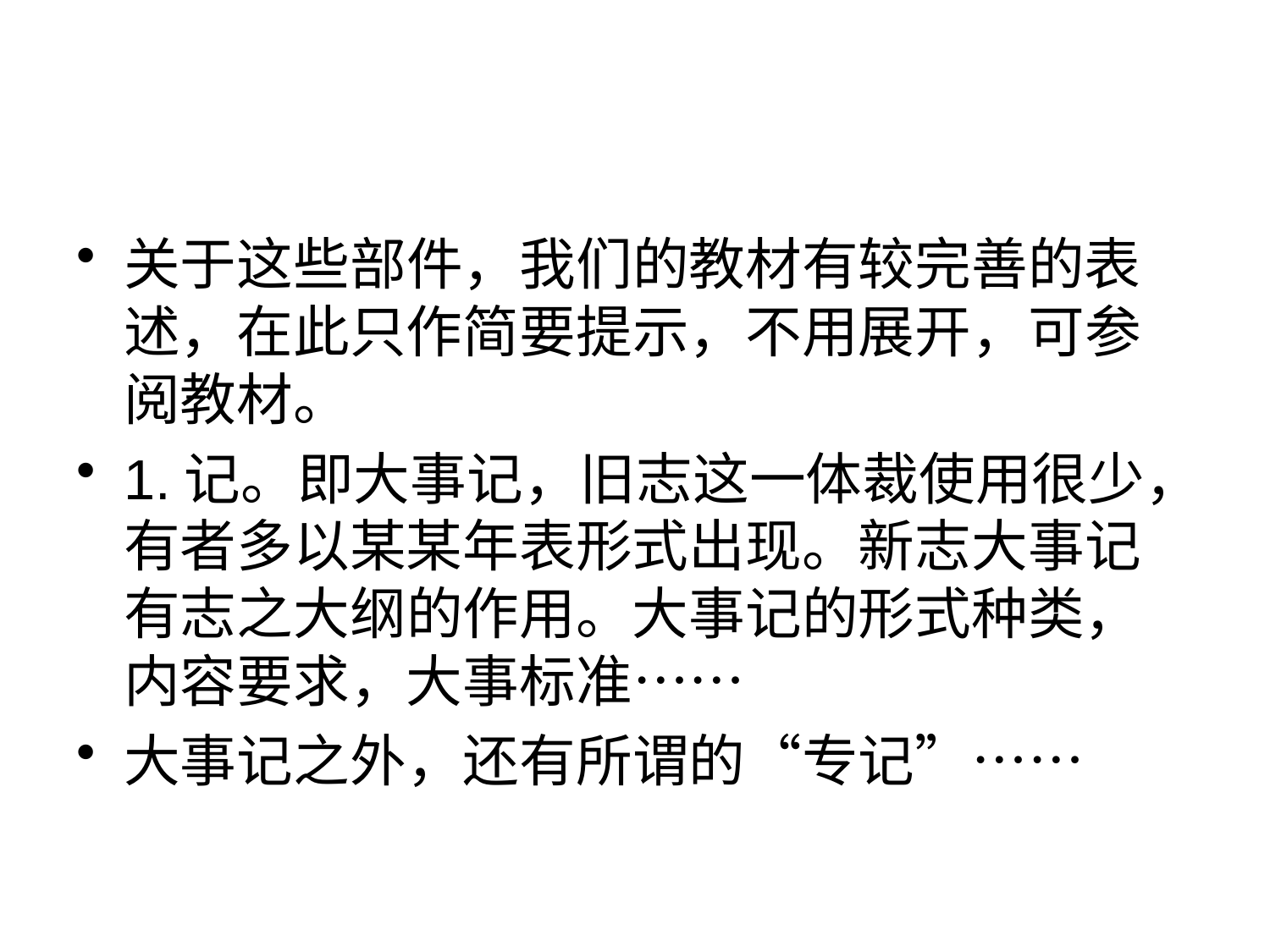

关于这些部件，我们的教材有较完善的表述，在此只作简要提示，不用展开，可参阅教材。
1.记。即大事记，旧志这一体裁使用很少，有者多以某某年表形式出现。新志大事记有志之大纲的作用。大事记的形式种类，内容要求，大事标准……
大事记之外，还有所谓的“专记”……